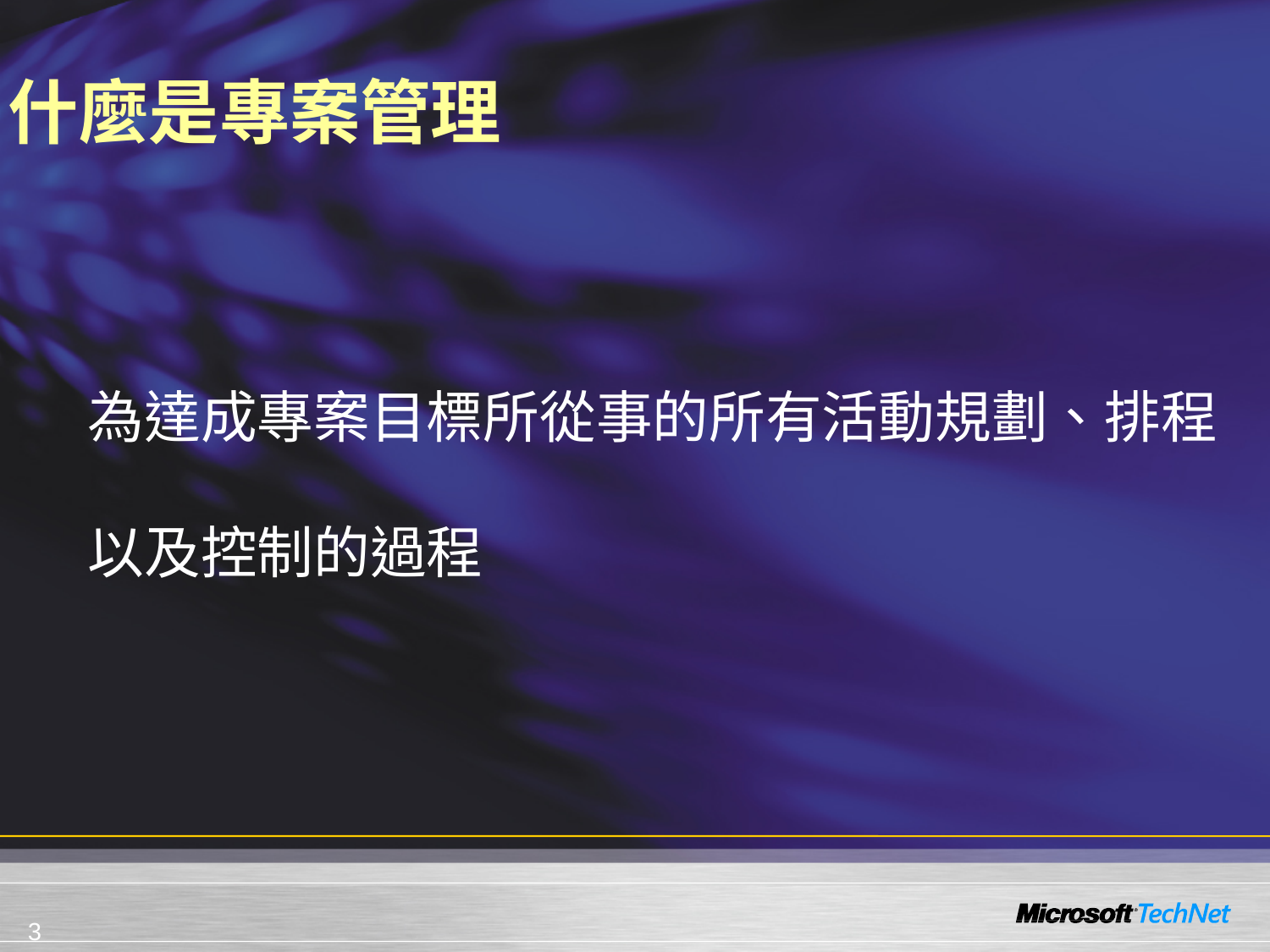

# 什麼是專案管理
為達成專案目標所從事的所有活動規劃、排程以及控制的過程
3